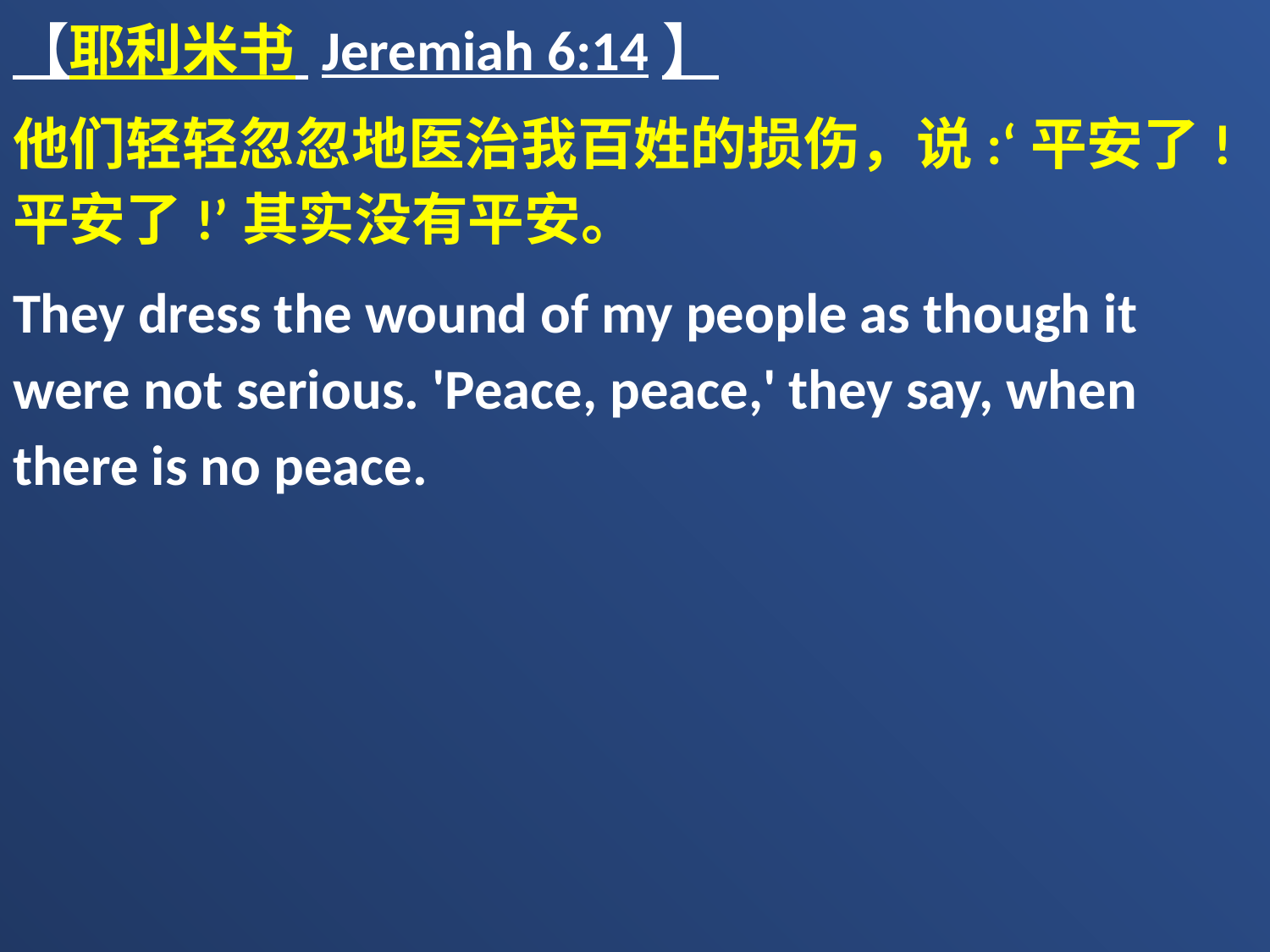

【耶利米书 Jeremiah 6:14】
他们轻轻忽忽地医治我百姓的损伤，说:‘平安了!平安了!’其实没有平安。
They dress the wound of my people as though it were not serious. 'Peace, peace,' they say, when there is no peace.